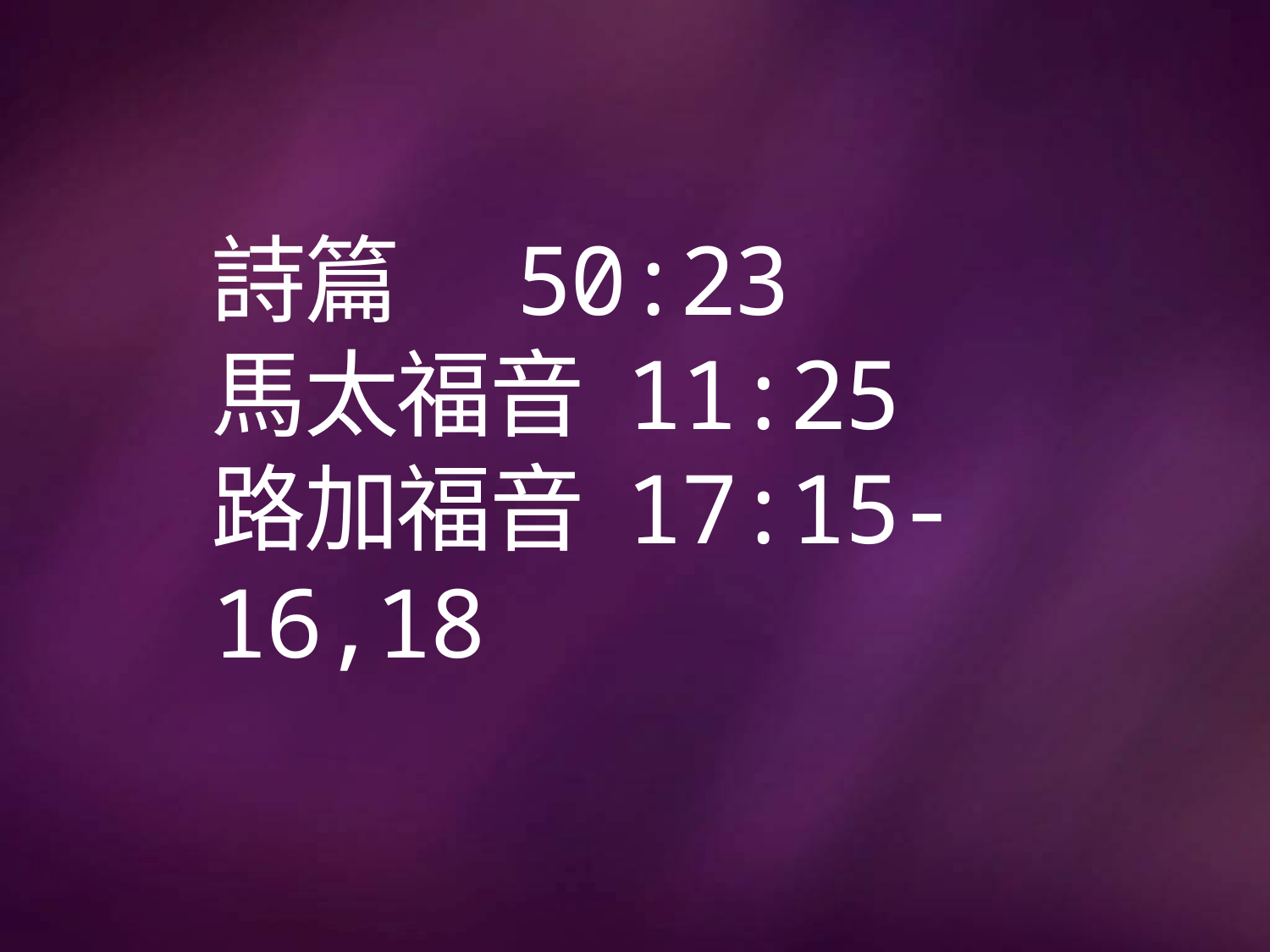

# 詩篇     50:23 馬太福音 11:25 路加福音 17:15-16,18